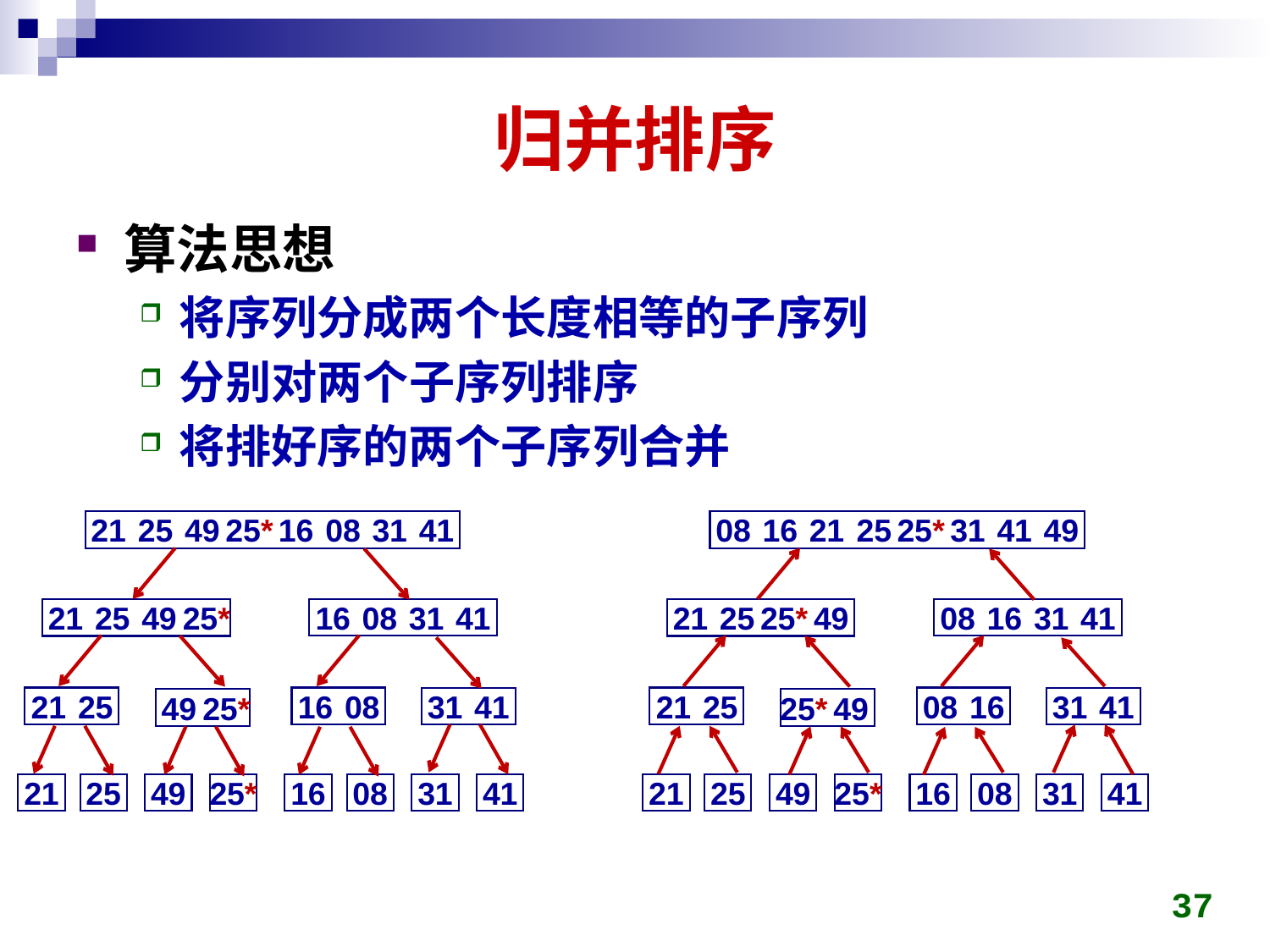

# 归并排序
算法思想
将序列分成两个长度相等的子序列
分别对两个子序列排序
将排好序的两个子序列合并

21
25
49
25*
16
08
31
41

08
16
21
25
25*
31
41
49

21
25
49
25*

16
08
31
41
21
25
25*
49

08
16
31
41

21
25

16
08
31
41

21
25

08
16
31
41

49
25*

25*
49

21
25
49
25*
16
08
31
41
21
25
49
25*
16
08
31
41
37